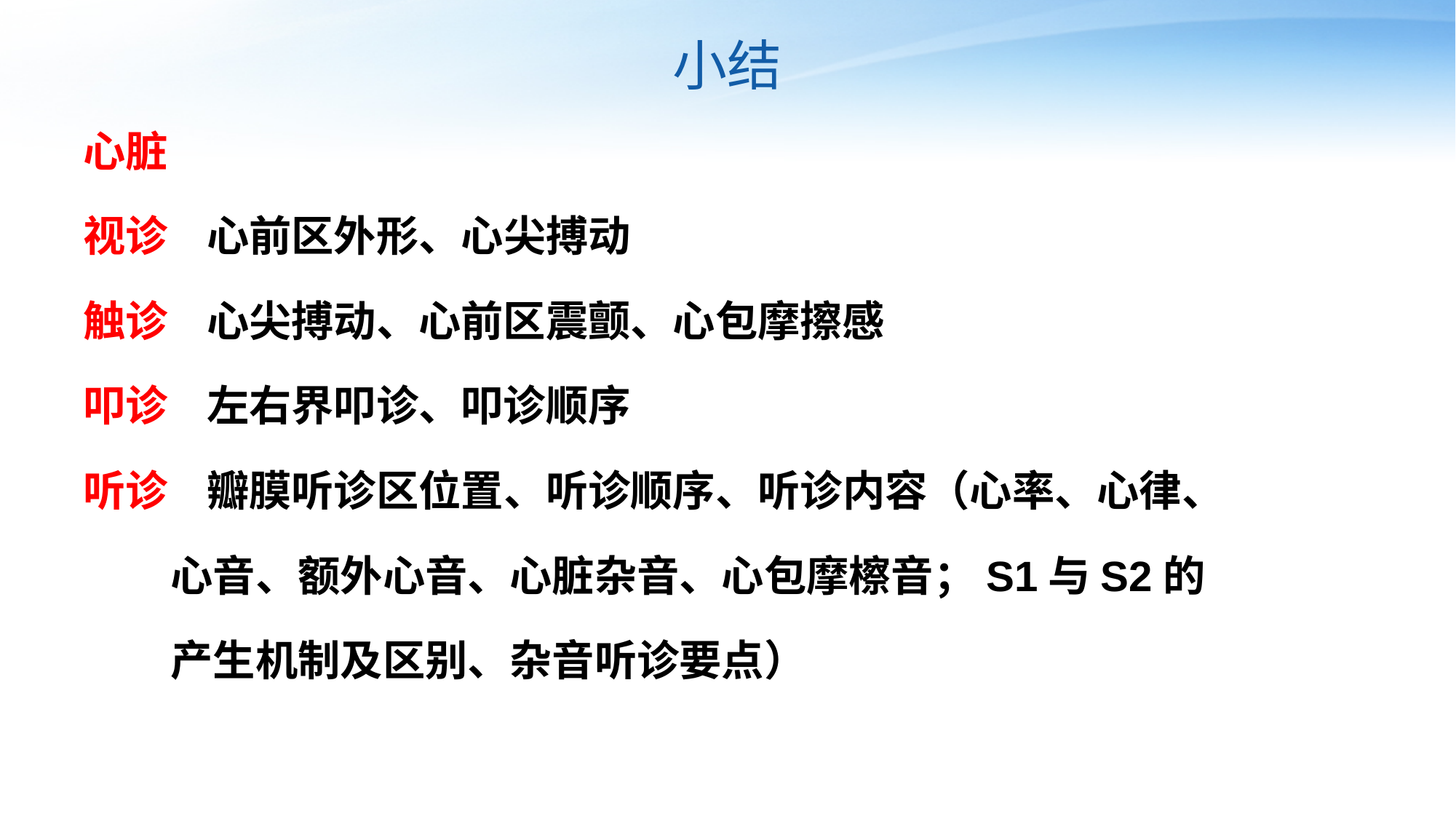

# 小结
心脏
视诊    心前区外形、心尖搏动
触诊    心尖搏动、心前区震颤、心包摩擦感
叩诊    左右界叩诊、叩诊顺序
听诊    瓣膜听诊区位置、听诊顺序、听诊内容（心率、心律、
        心音、额外心音、心脏杂音、心包摩檫音；S1与S2的
        产生机制及区别、杂音听诊要点）